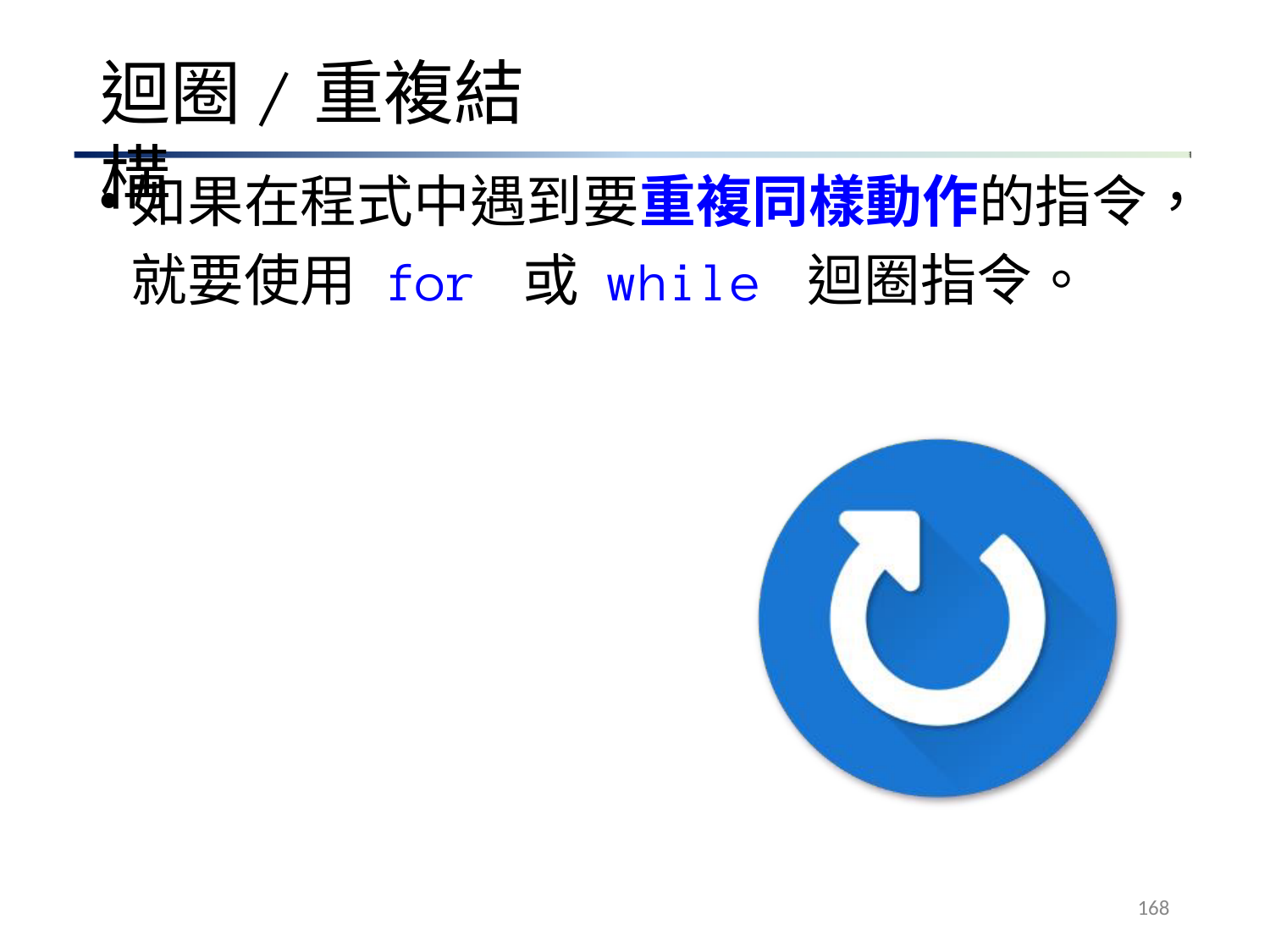

# 迴圈/重複結構
如果在程式中遇到要重複同樣動作的指令， 就要使用 for 或 while 迴圈指令。

168